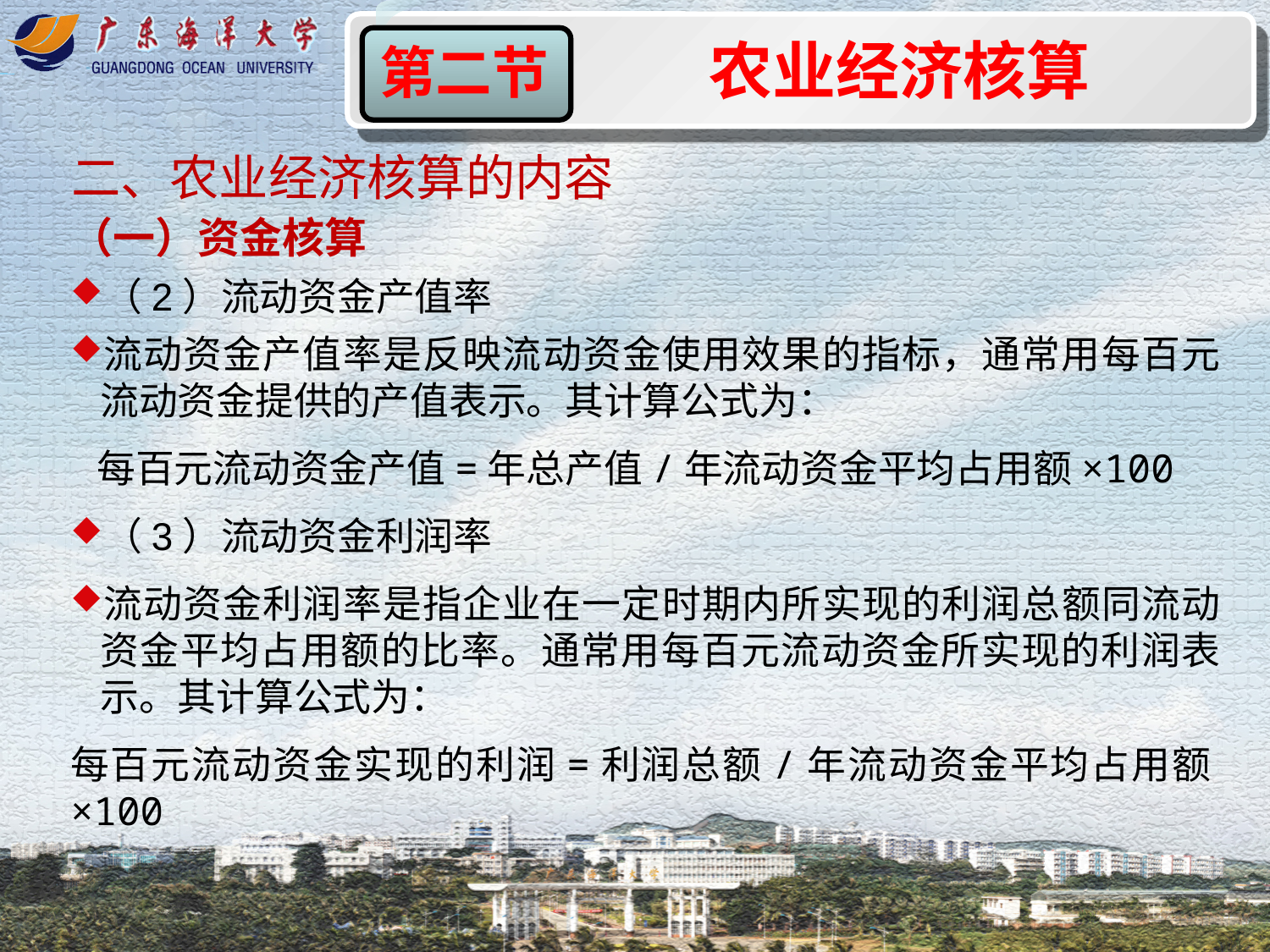

农业经济核算

第二节
二、农业经济核算的内容
（一）资金核算
（2）流动资金产值率
流动资金产值率是反映流动资金使用效果的指标，通常用每百元流动资金提供的产值表示。其计算公式为：
  每百元流动资金产值=年总产值/年流动资金平均占用额×100
（3）流动资金利润率
流动资金利润率是指企业在一定时期内所实现的利润总额同流动资金平均占用额的比率。通常用每百元流动资金所实现的利润表示。其计算公式为：
每百元流动资金实现的利润=利润总额/年流动资金平均占用额×100